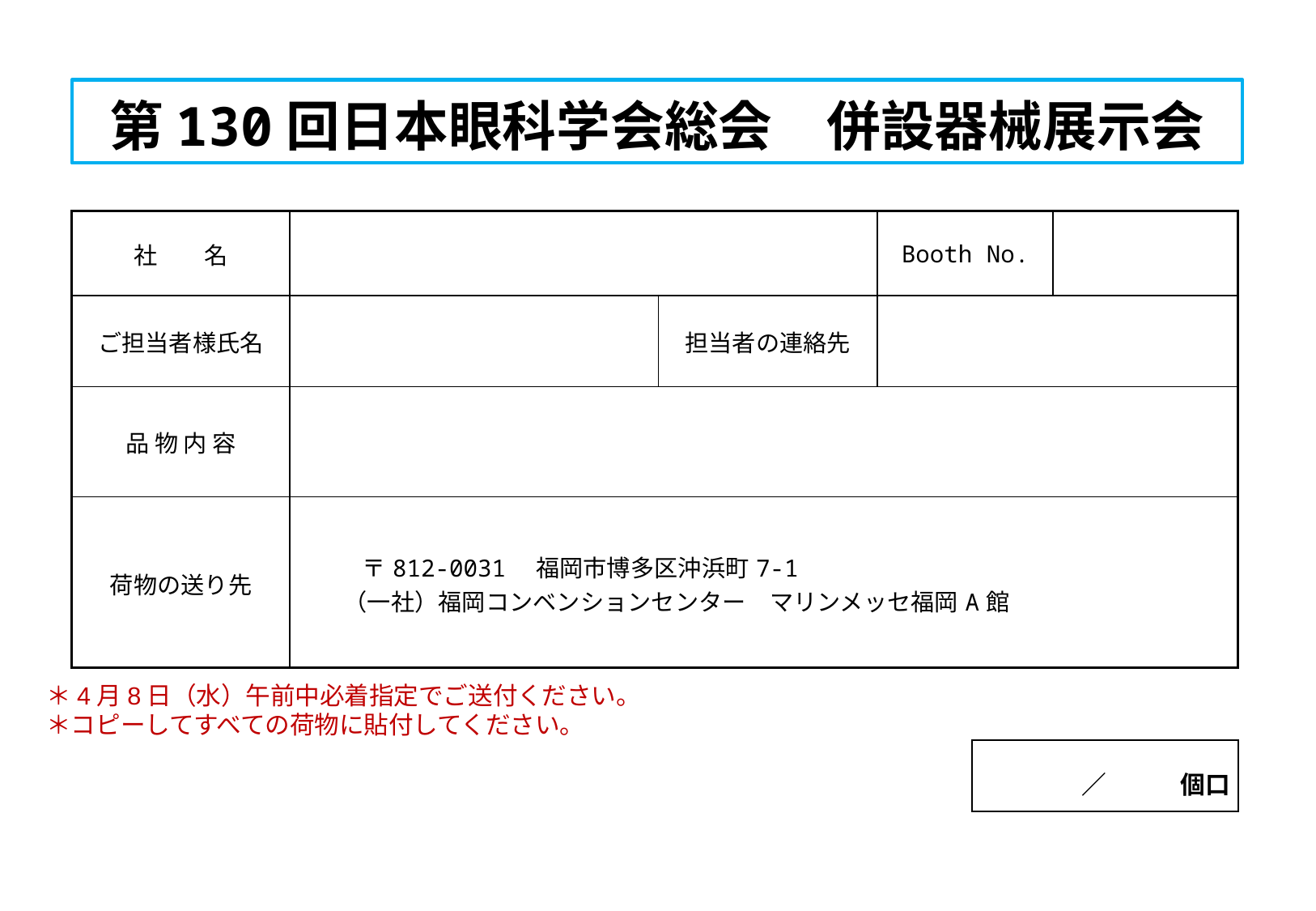

# 第130回日本眼科学会総会　併設器械展示会
| 社　　名 |  |  | Booth No. |  |
| --- | --- | --- | --- | --- |
| ご担当者様氏名 |  | 担当者の連絡先 |  |  |
| 品 物 内 容 |  |  |  |  |
| 荷物の送り先 | 〒812-0031　福岡市博多区沖浜町7-1　 　　 （一社）福岡コンベンションセンター　マリンメッセ福岡A館 |  |  |  |

＊4月8日（水）午前中必着指定でご送付ください。
＊コピーしてすべての荷物に貼付してください。

　　　／　　　個口